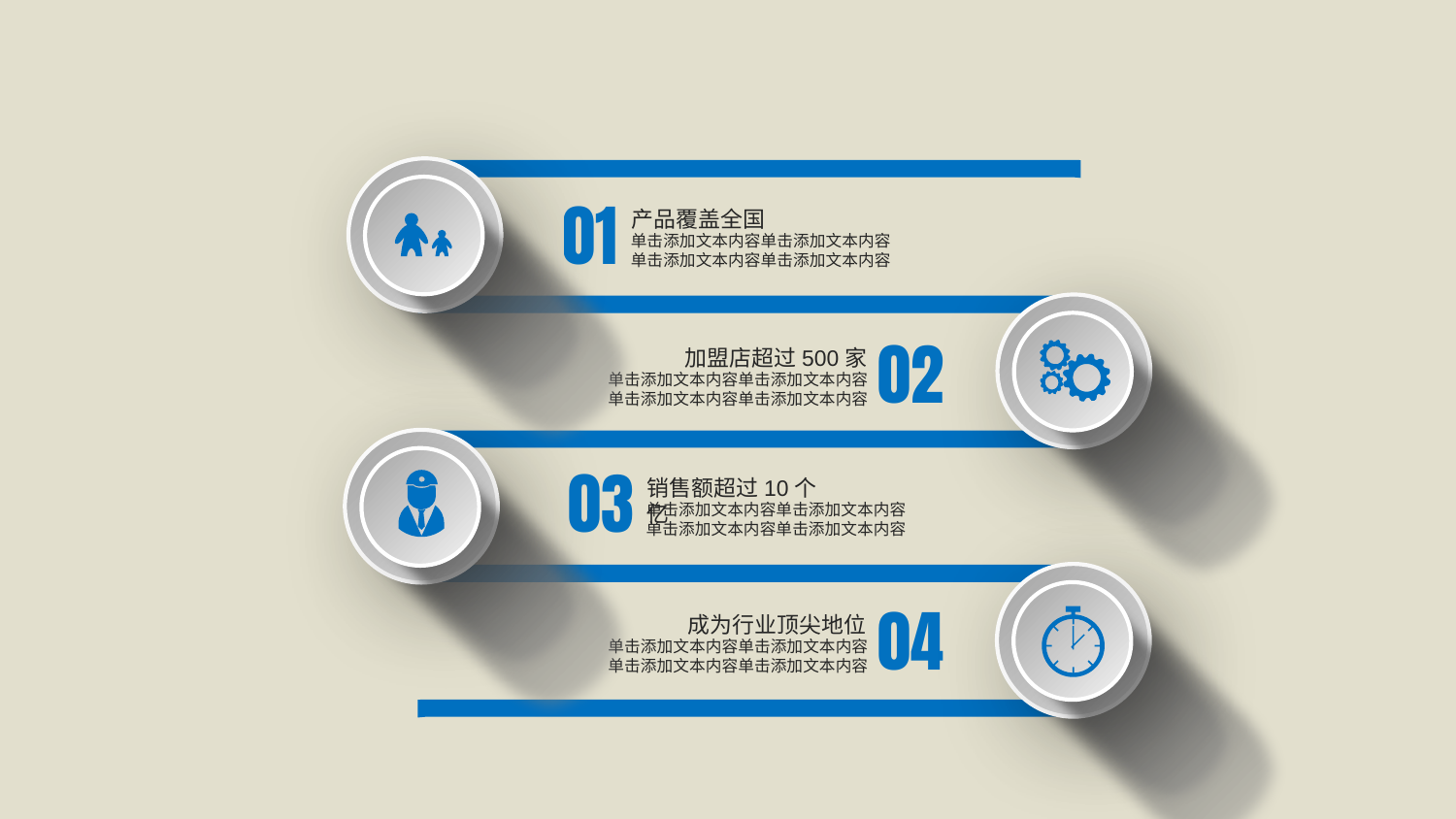

01
产品覆盖全国
单击添加文本内容单击添加文本内容
单击添加文本内容单击添加文本内容

02
加盟店超过500家
单击添加文本内容单击添加文本内容
单击添加文本内容单击添加文本内容

03
销售额超过10个亿
单击添加文本内容单击添加文本内容
单击添加文本内容单击添加文本内容

04
成为行业顶尖地位
单击添加文本内容单击添加文本内容
单击添加文本内容单击添加文本内容